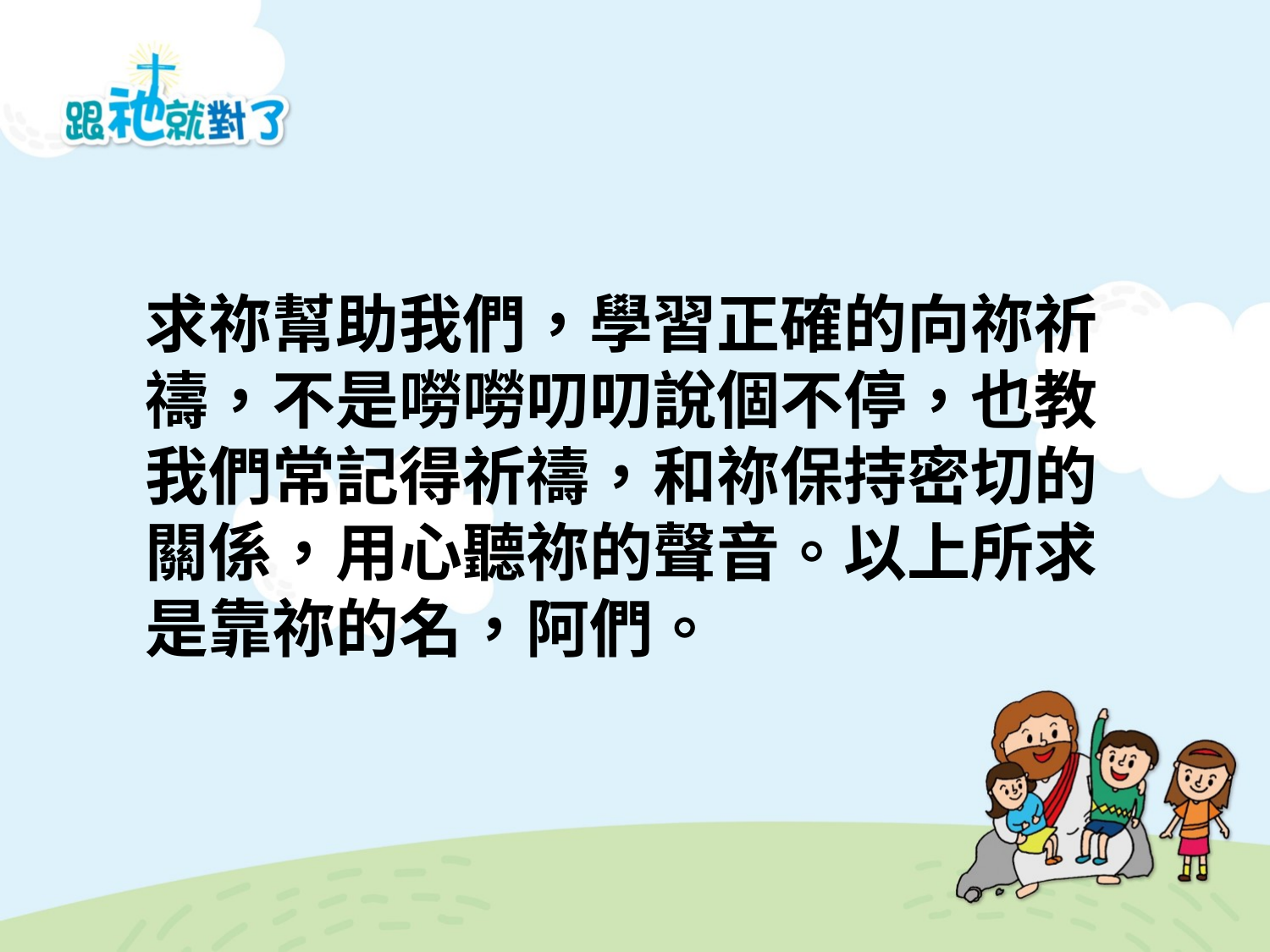

求祢幫助我們，學習正確的向祢祈禱，不是嘮嘮叨叨說個不停，也教我們常記得祈禱，和祢保持密切的關係，用心聽祢的聲音。以上所求是靠祢的名，阿們。